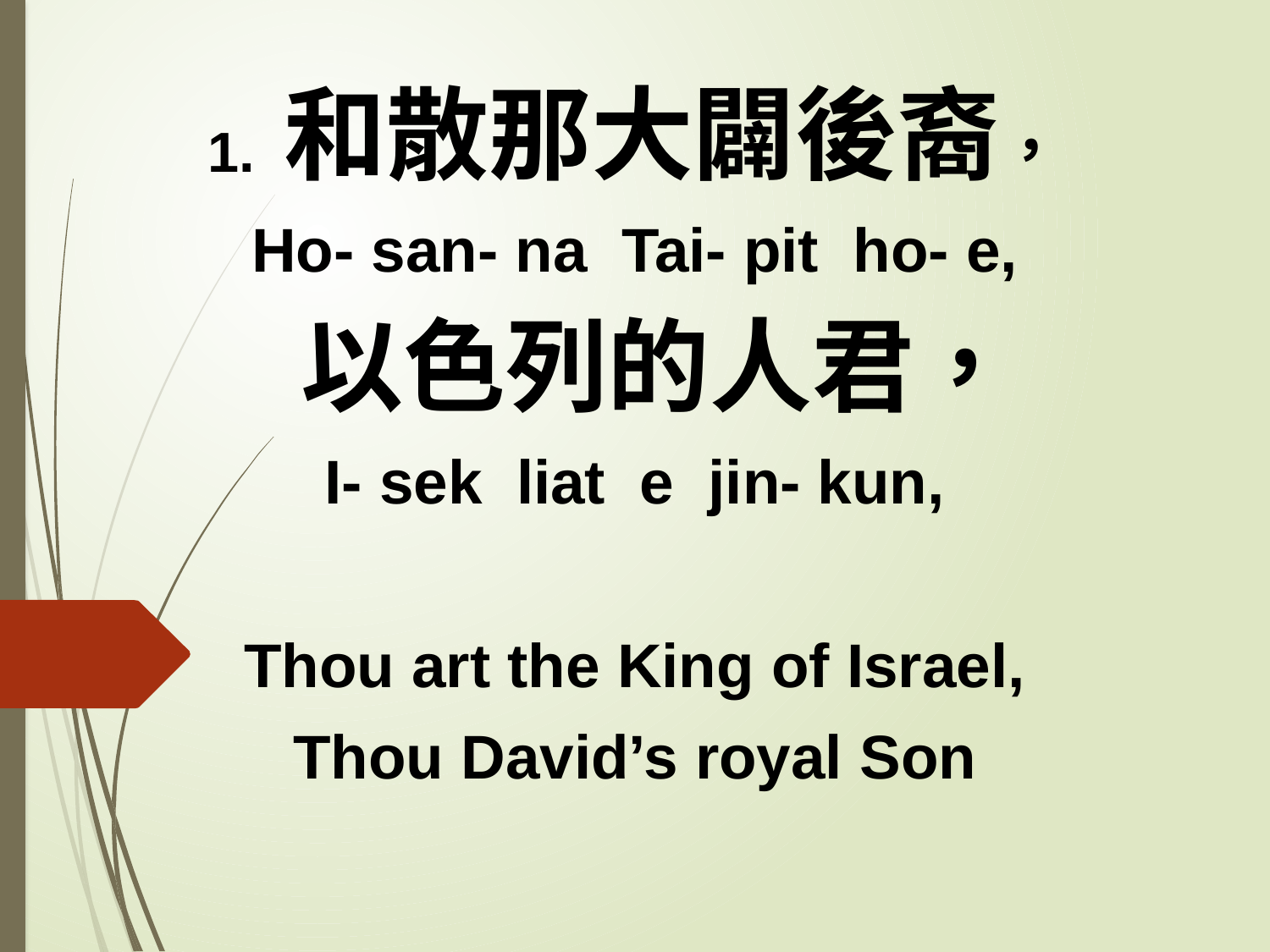

1. 和散那大闢後裔，
Ho- san- na  Tai- pit  ho- e,
 以色列的人君，
I- sek  liat  e  jin- kun,

Thou art the King of Israel,
Thou David’s royal Son